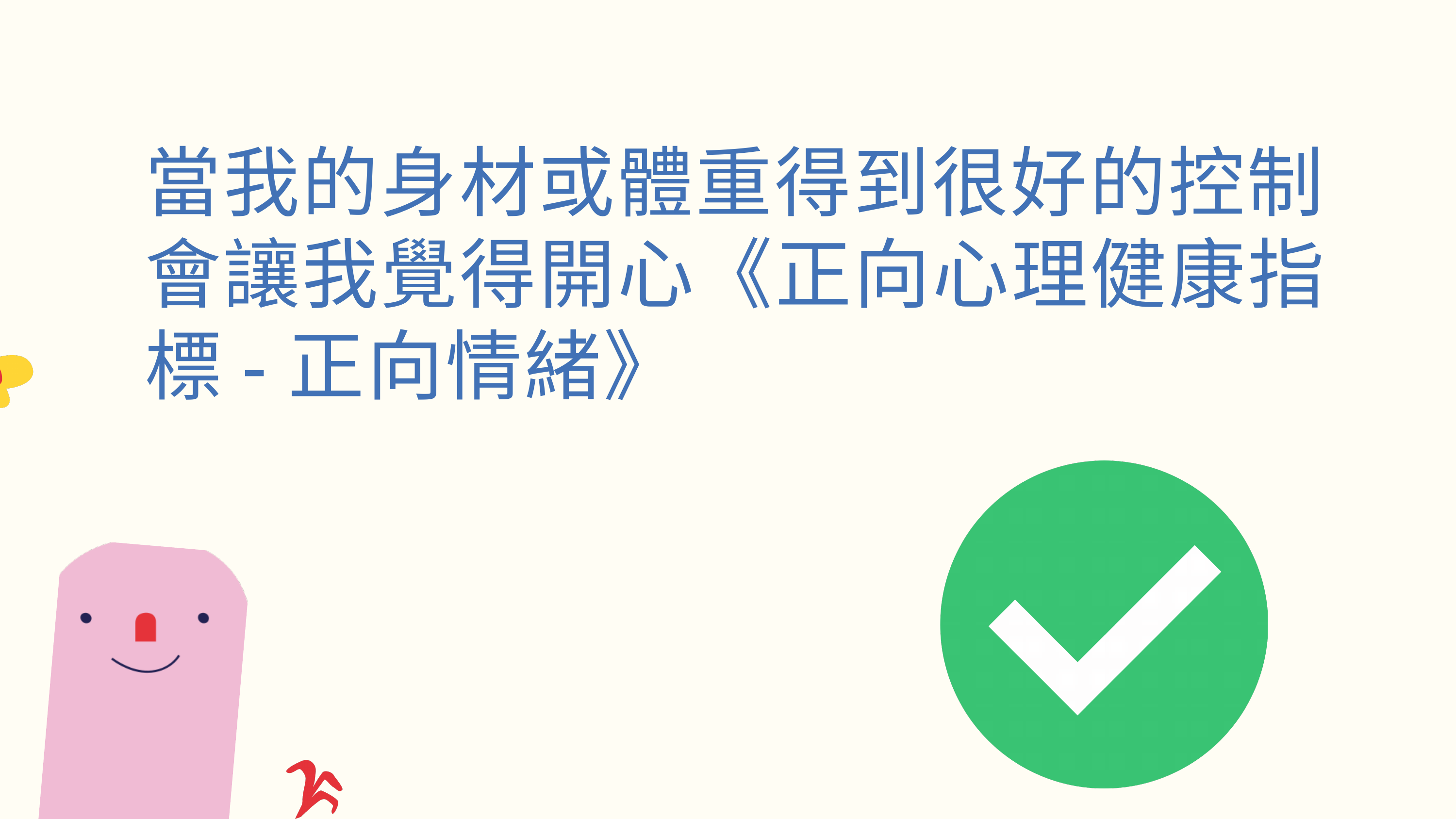

當我的身材或體重得到很好的控制會讓我覺得開心《正向心理健康指標-正向情緒》